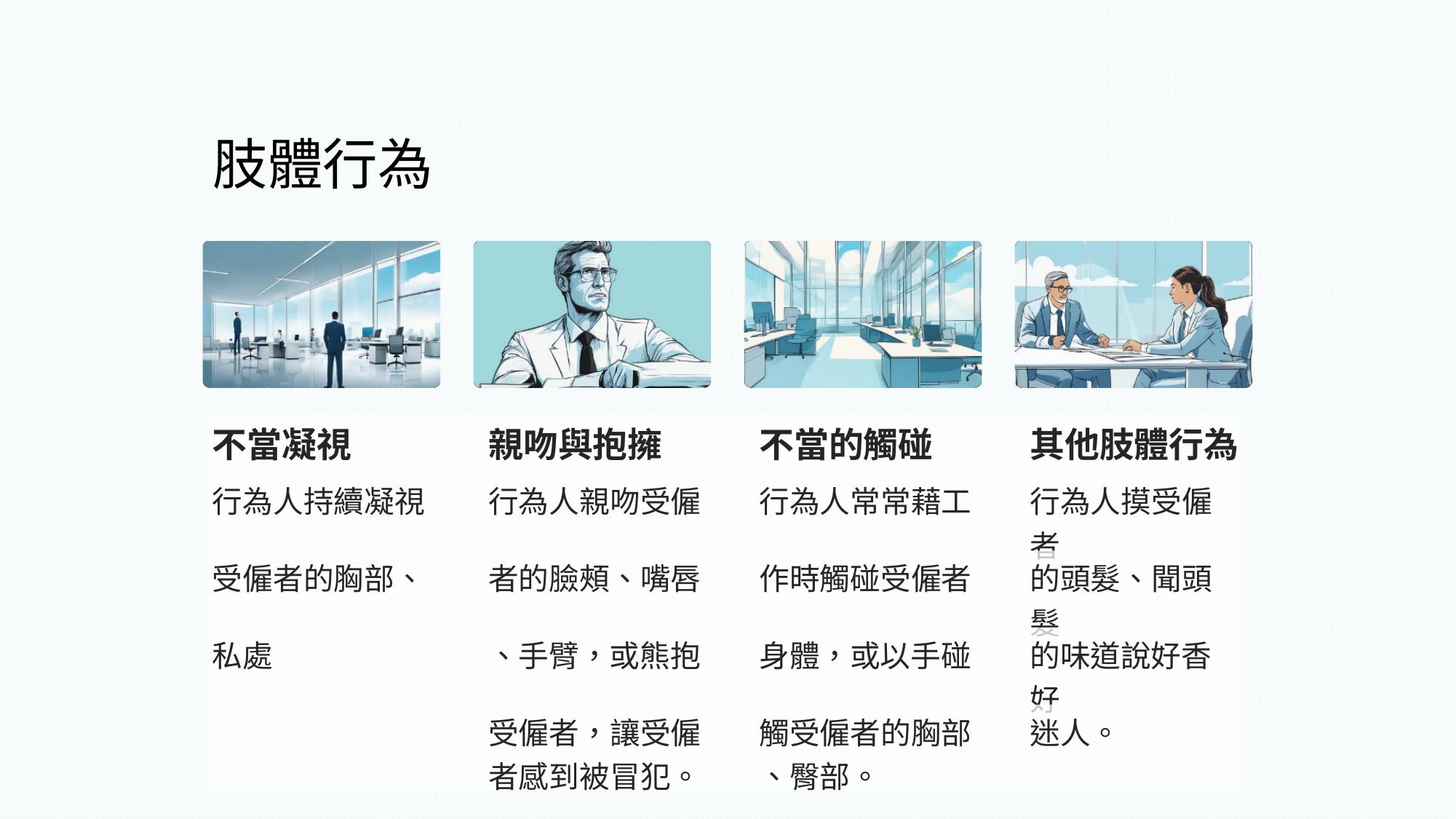

# 肢體行為

| 不當凝視 | 親吻與抱擁 | 不當的觸碰 | 其他肢體行為 |
| --- | --- | --- | --- |
| 行為人持續凝視 | 行為人親吻受僱 | 行為人常常藉工 | 行為人摸受僱者 |
| 受僱者的胸部、 | 者的臉頰、嘴唇 | 作時觸碰受僱者 | 的頭髮、聞頭髮 |
| 私處 | 、手臂，或熊抱 | 身體，或以手碰 | 的味道說好香好 |
|  | 受僱者，讓受僱 | 觸受僱者的胸部 | 迷人。 |
|  | 者感到被冒犯。 | 、臀部。 |  |